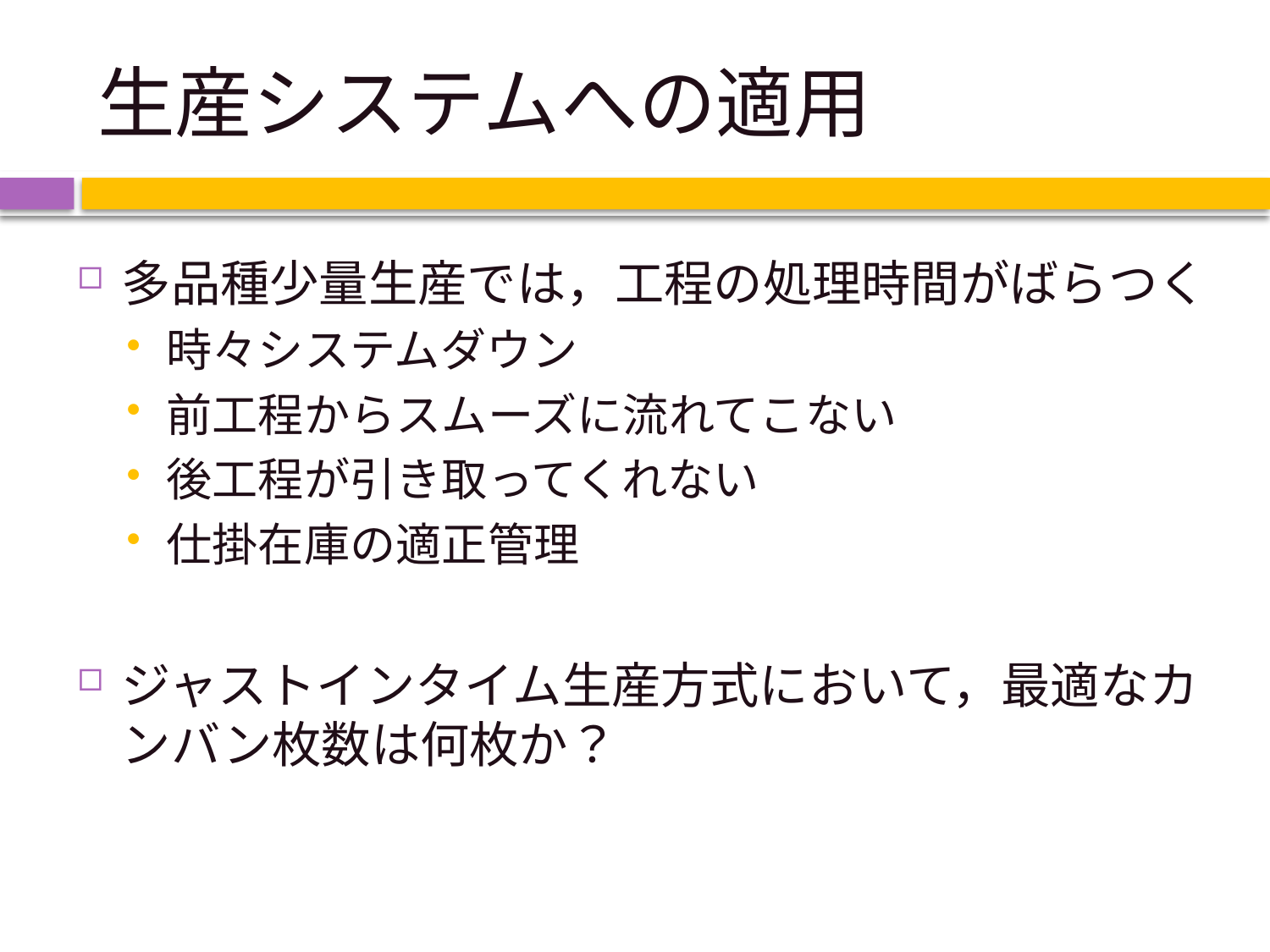

# 生産システムへの適用
多品種少量生産では，工程の処理時間がばらつく
時々システムダウン
前工程からスムーズに流れてこない
後工程が引き取ってくれない
仕掛在庫の適正管理

ジャストインタイム生産方式において，最適なカンバン枚数は何枚か？